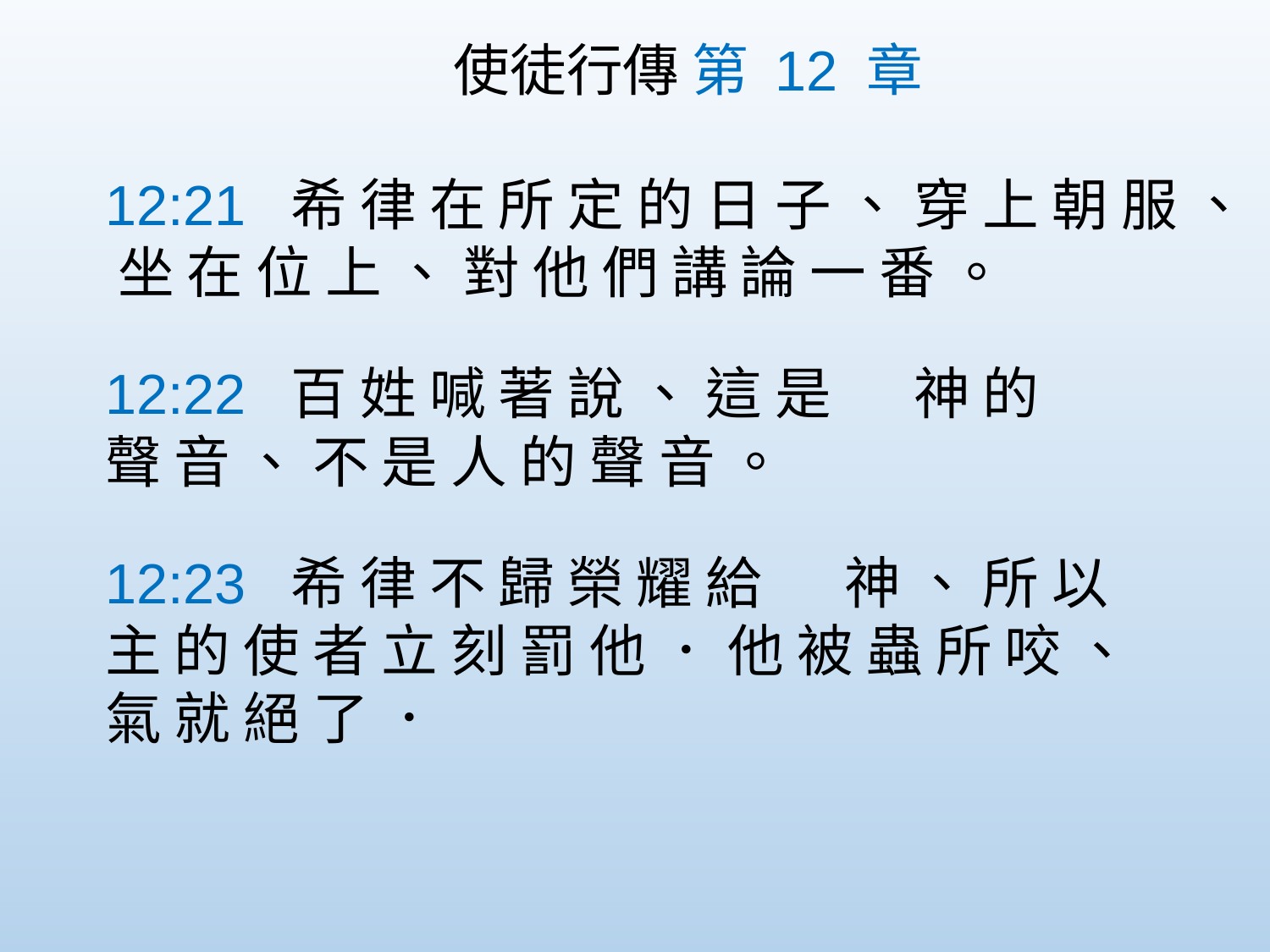

使徒行傳 第 12 章
12:21  希 律 在 所 定 的 日 子 、 穿 上 朝 服 、 坐 在 位 上 、 對 他 們 講 論 一 番 。
12:22  百 姓 喊 著 說 、 這 是 　 神 的 聲 音 、 不 是 人 的 聲 音 。
12:23  希 律 不 歸 榮 耀 給 　 神 、 所 以 主 的 使 者 立 刻 罰 他 ． 他 被 蟲 所 咬 、 氣 就 絕 了 ．